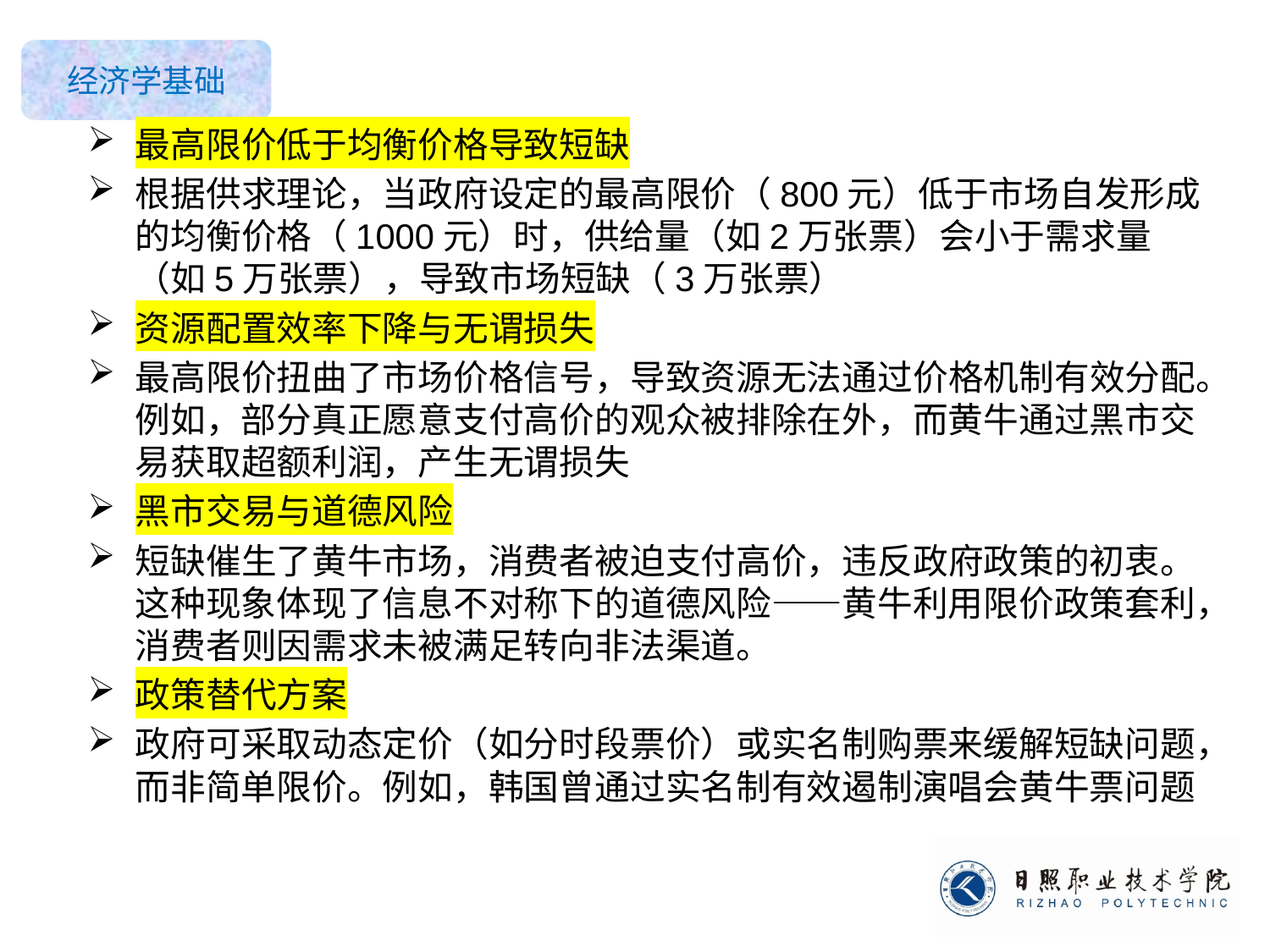

最高限价低于均衡价格导致短缺
根据供求理论，当政府设定的最高限价（800元）低于市场自发形成的均衡价格（1000元）时，供给量（如2万张票）会小于需求量（如5万张票），导致市场短缺（3万张票）
资源配置效率下降与无谓损失
最高限价扭曲了市场价格信号，导致资源无法通过价格机制有效分配。例如，部分真正愿意支付高价的观众被排除在外，而黄牛通过黑市交易获取超额利润，产生无谓损失
黑市交易与道德风险
短缺催生了黄牛市场，消费者被迫支付高价，违反政府政策的初衷。这种现象体现了信息不对称下的道德风险——黄牛利用限价政策套利，消费者则因需求未被满足转向非法渠道。
政策替代方案
政府可采取动态定价（如分时段票价）或实名制购票来缓解短缺问题，而非简单限价。例如，韩国曾通过实名制有效遏制演唱会黄牛票问题